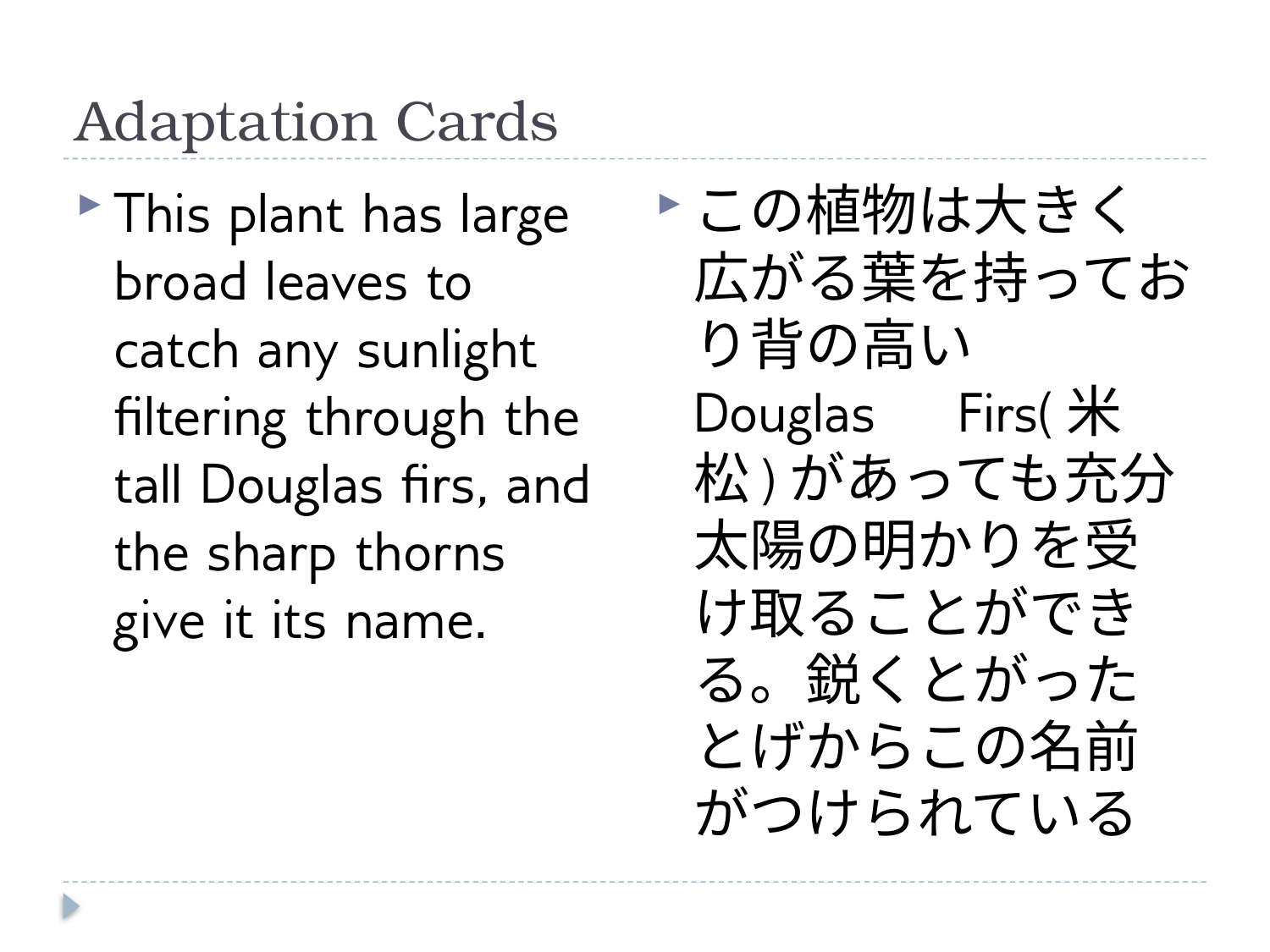

# Adaptation Cards
この植物は大きく広がる葉を持っており背の高いDouglas　Firs(米松)があっても充分太陽の明かりを受け取ることができる。鋭くとがったとげからこの名前がつけられている
This plant has large broad leaves to catch any sunlight filtering through the tall Douglas firs, and the sharp thorns give it its name.